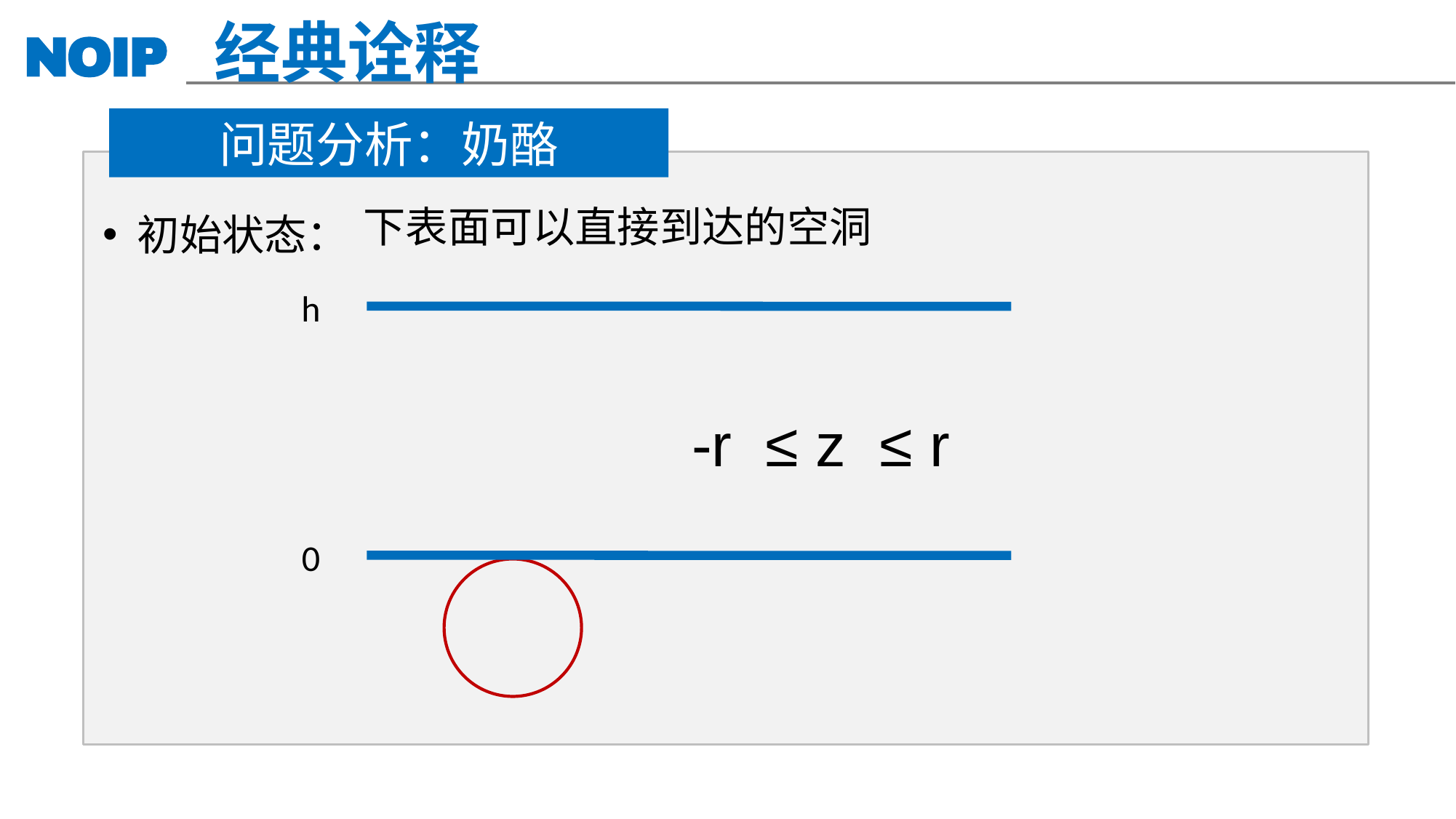

经典诠释
问题分析：奶酪

 初始状态：
下表面可以直接到达的空洞
h
-r  ≤ z  ≤ r
0